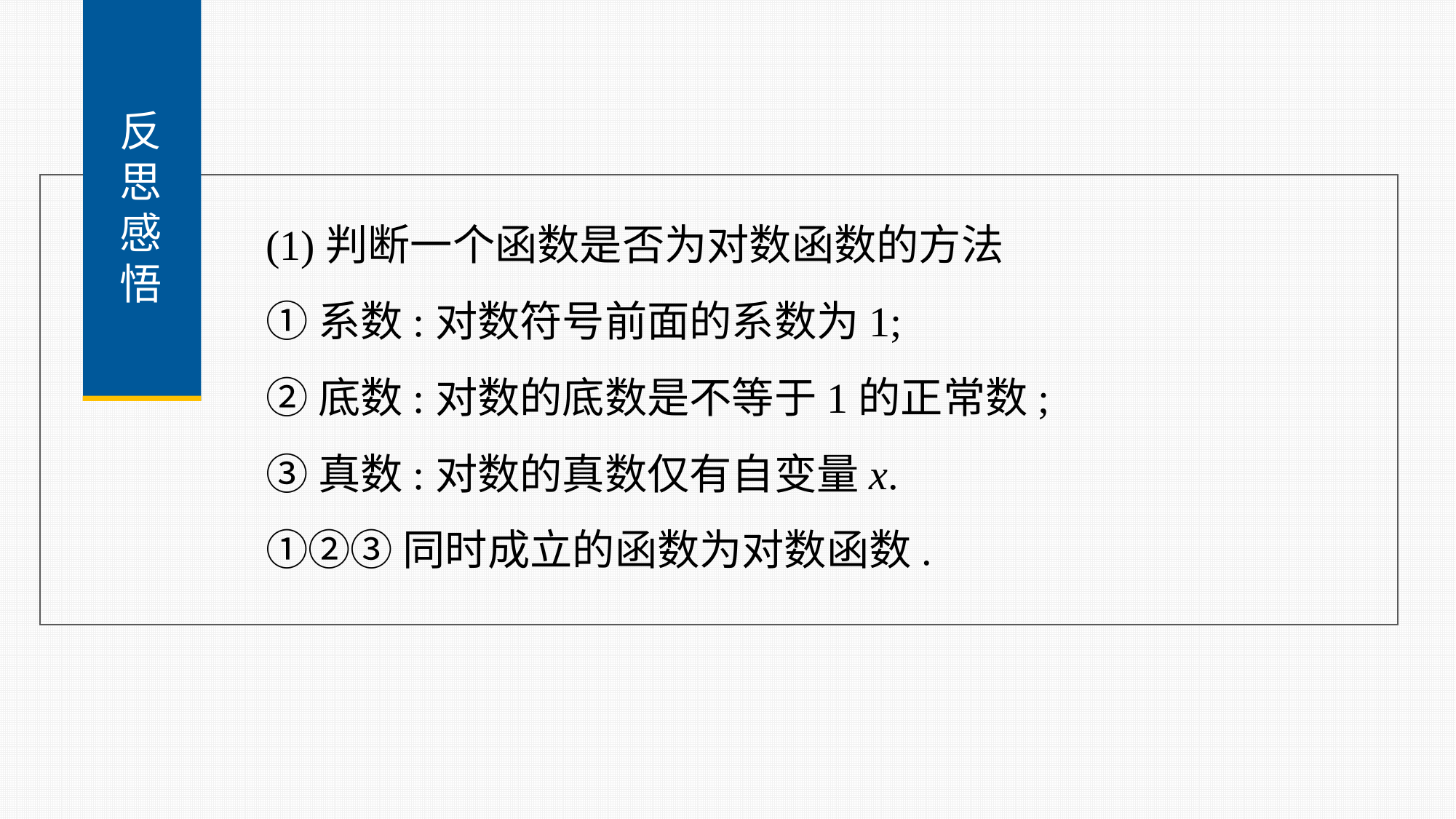

反
思
感
悟

(1)判断一个函数是否为对数函数的方法
①系数:对数符号前面的系数为1;
②底数:对数的底数是不等于1的正常数;
③真数:对数的真数仅有自变量x.
①②③同时成立的函数为对数函数.